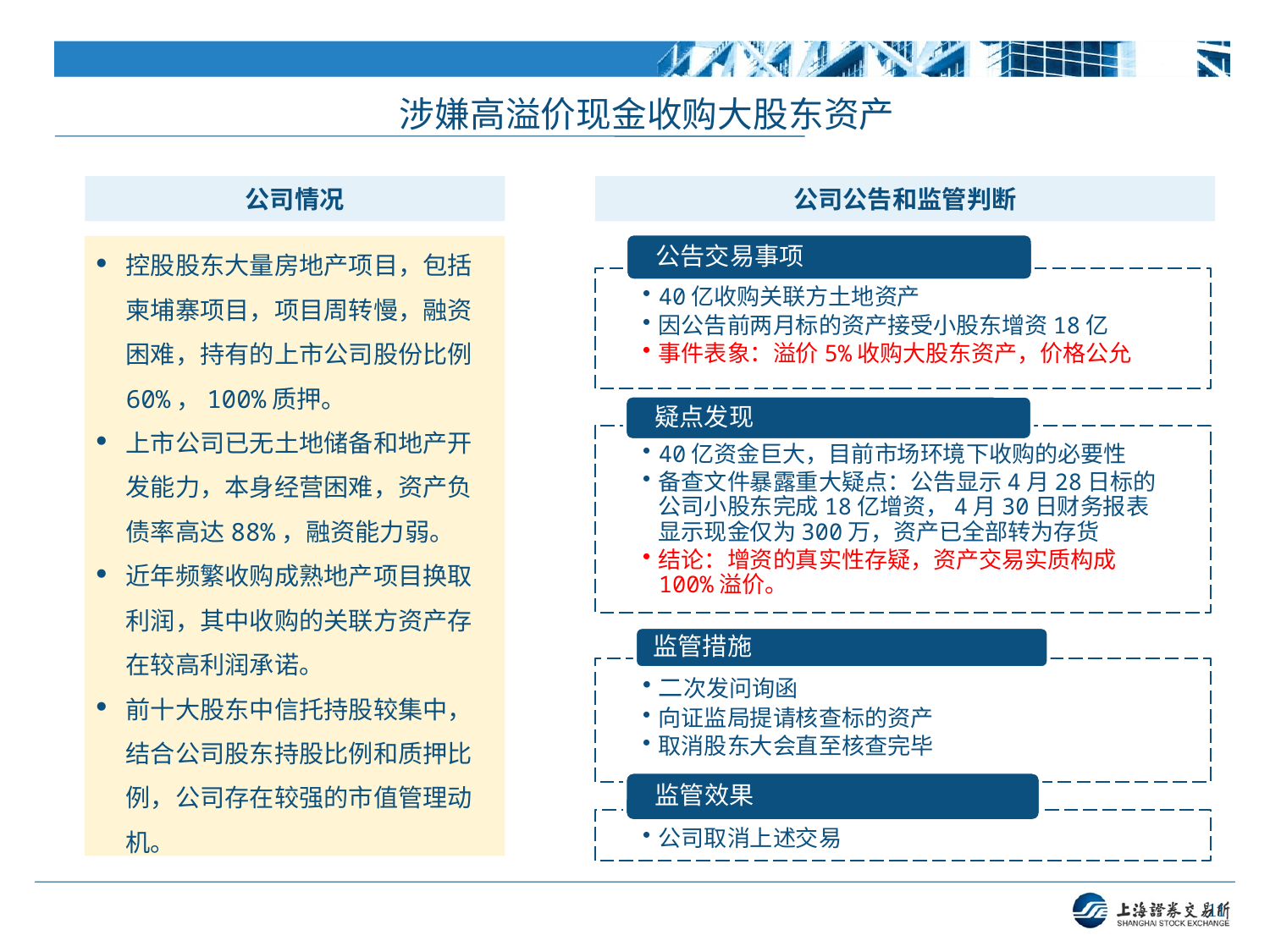

涉嫌高溢价现金收购大股东资产
公司情况
公司公告和监管判断
40亿收购关联方土地资产
因公告前两月标的资产接受小股东增资18亿
事件表象：溢价5%收购大股东资产，价格公允
 公告交易事项
40亿资金巨大，目前市场环境下收购的必要性
备查文件暴露重大疑点：公告显示4月28日标的公司小股东完成18亿增资，4月30日财务报表显示现金仅为300万，资产已全部转为存货
结论：增资的真实性存疑，资产交易实质构成100%溢价。
 疑点发现
二次发问询函
向证监局提请核查标的资产
取消股东大会直至核查完毕
监管措施
公司取消上述交易
 监管效果
控股股东大量房地产项目，包括柬埔寨项目，项目周转慢，融资困难，持有的上市公司股份比例60%，100%质押。
上市公司已无土地储备和地产开发能力，本身经营困难，资产负债率高达88%，融资能力弱。
近年频繁收购成熟地产项目换取利润，其中收购的关联方资产存在较高利润承诺。
前十大股东中信托持股较集中，结合公司股东持股比例和质押比例，公司存在较强的市值管理动机。
11